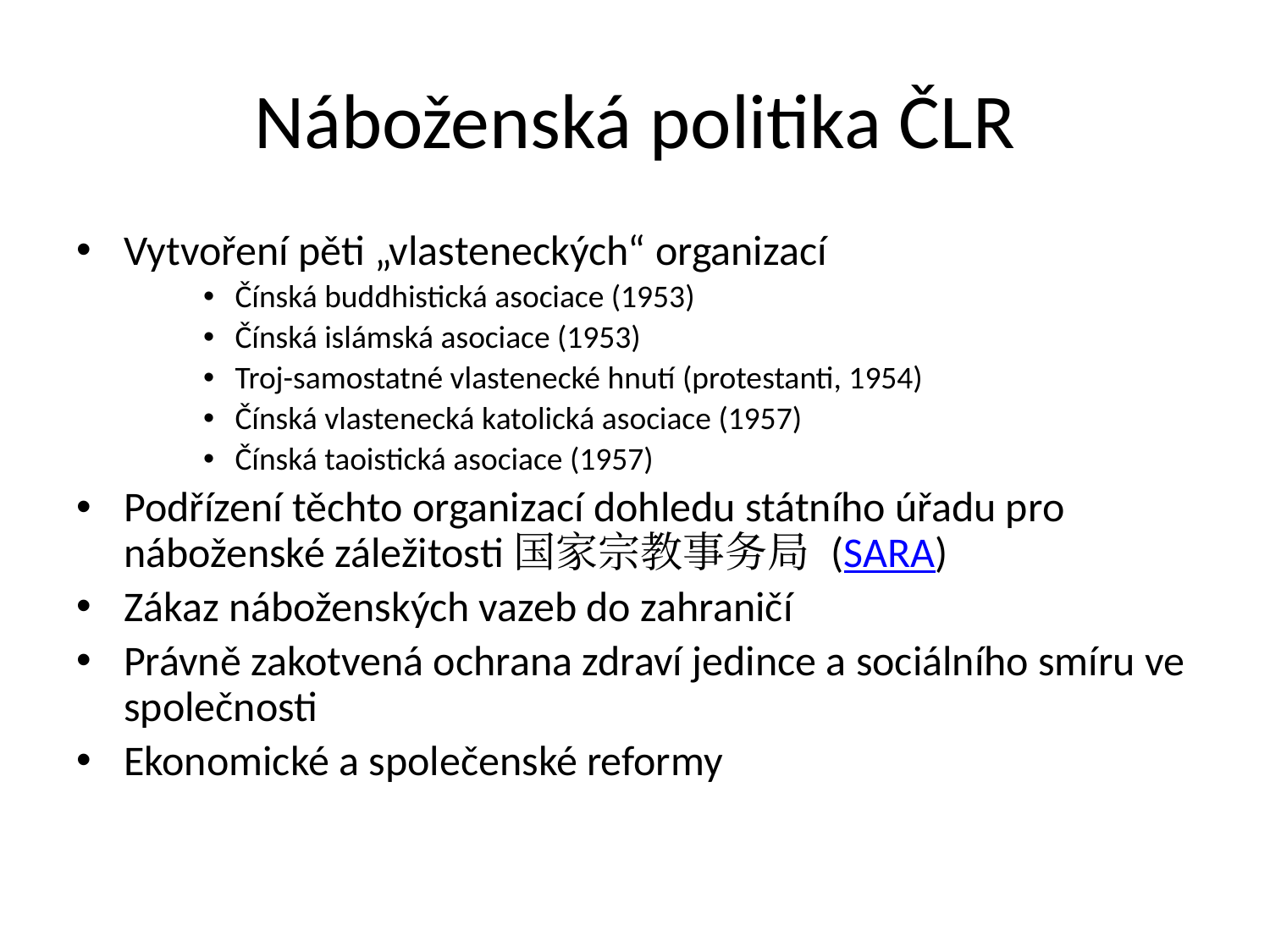

# Náboženská politika ČLR
Vytvoření pěti „vlasteneckých“ organizací
Čínská buddhistická asociace (1953)
Čínská islámská asociace (1953)
Troj-samostatné vlastenecké hnutí (protestanti, 1954)
Čínská vlastenecká katolická asociace (1957)
Čínská taoistická asociace (1957)
Podřízení těchto organizací dohledu státního úřadu pro náboženské záležitosti国家宗教事务局 (SARA)
Zákaz náboženských vazeb do zahraničí
Právně zakotvená ochrana zdraví jedince a sociálního smíru ve společnosti
Ekonomické a společenské reformy